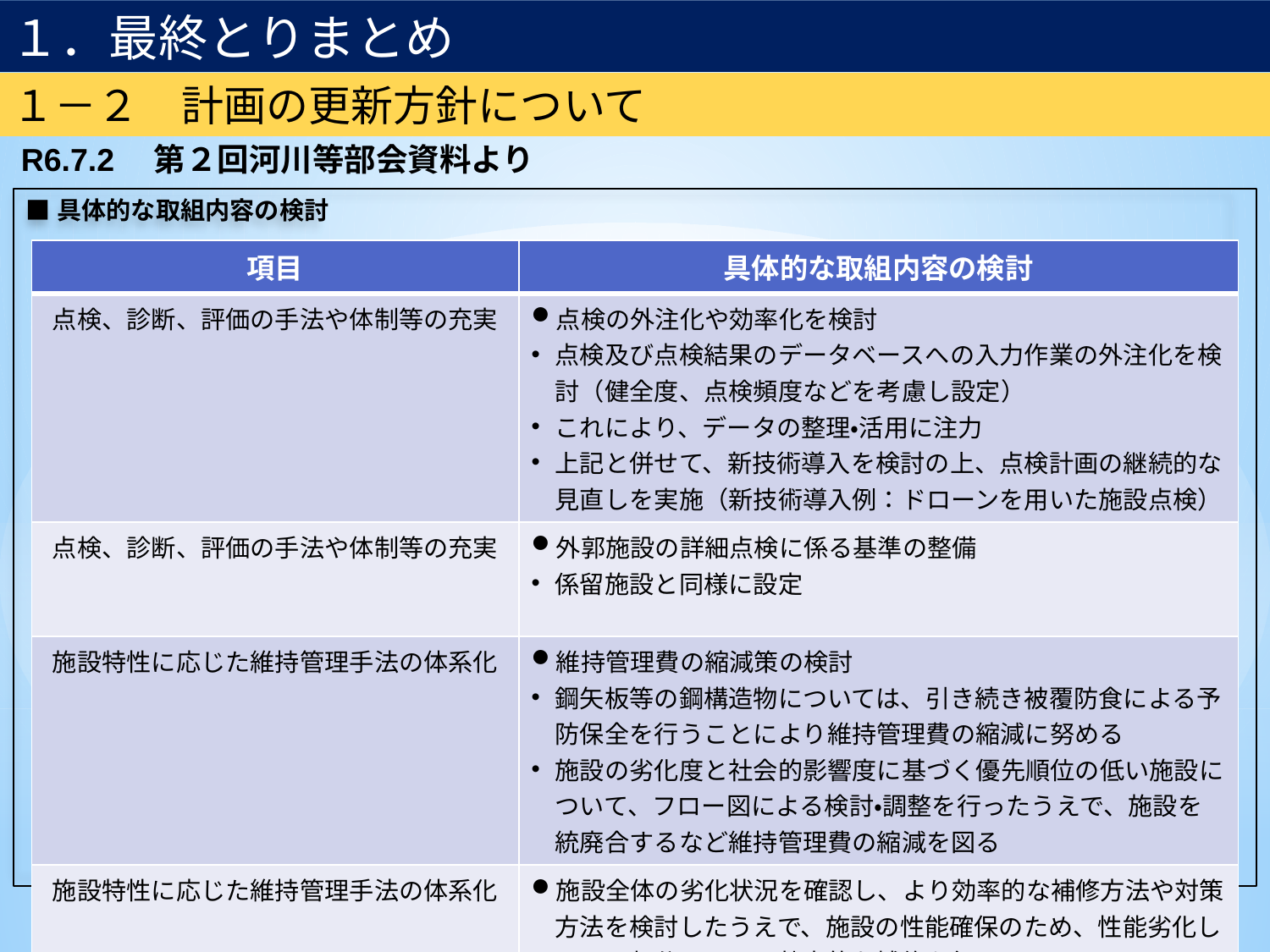

１．最終とりまとめ
１－２　計画の更新方針について
R6.7.2　第２回河川等部会資料より
■具体的な取組内容の検討
| 項目 | 具体的な取組内容の検討 |
| --- | --- |
| 点検、診断、評価の手法や体制等の充実 | 点検の外注化や効率化を検討 点検及び点検結果のデータベースへの入力作業の外注化を検討（健全度、点検頻度などを考慮し設定） これにより、データの整理・活用に注力 上記と併せて、新技術導入を検討の上、点検計画の継続的な見直しを実施（新技術導入例：ドローンを用いた施設点検） |
| 点検、診断、評価の手法や体制等の充実 | 外郭施設の詳細点検に係る基準の整備 係留施設と同様に設定 |
| 施設特性に応じた維持管理手法の体系化 | 維持管理費の縮減策の検討 鋼矢板等の鋼構造物については、引き続き被覆防食による予防保全を行うことにより維持管理費の縮減に努める 施設の劣化度と社会的影響度に基づく優先順位の低い施設について、フロー図による検討・調整を行ったうえで、施設を統廃合するなど維持管理費の縮減を図る |
| 施設特性に応じた維持管理手法の体系化 | 施設全体の劣化状況を確認し、より効率的な補修方法や対策方法を検討したうえで、施設の性能確保のため、性能劣化している部分について効率的な補修を行う |
3